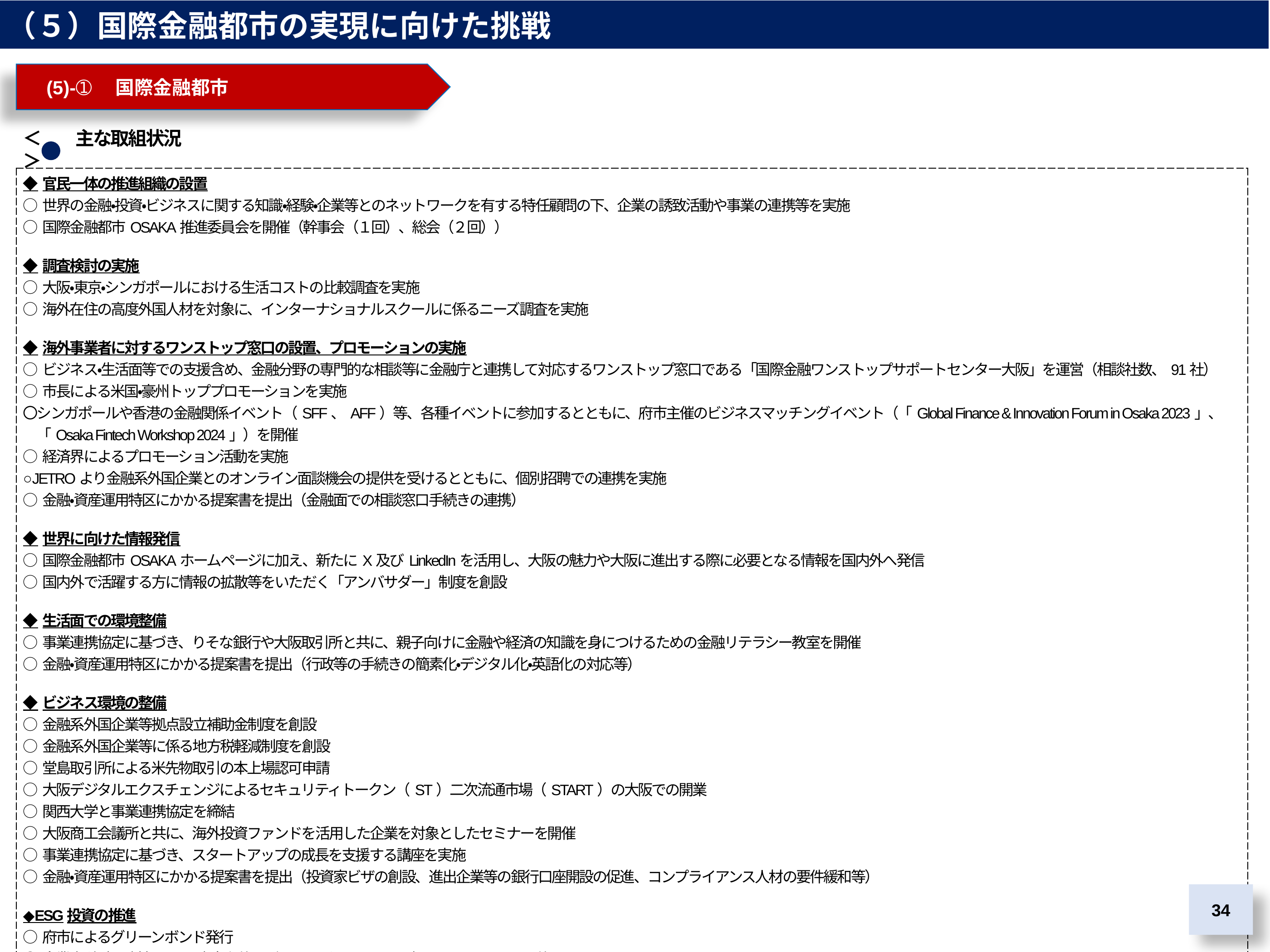

（５）国際金融都市の実現に向けた挑戦
　(5)-➀　国際金融都市
＜　　主な取組状況＞

| ◆官民一体の推進組織の設置 ○世界の金融・投資・ビジネスに関する知識・経験・企業等とのネットワークを有する特任顧問の下、企業の誘致活動や事業の連携等を実施 ○国際金融都市OSAKA推進委員会を開催（幹事会（１回）、総会（２回）） ◆調査検討の実施 ○大阪・東京・シンガポールにおける生活コストの比較調査を実施 ○海外在住の高度外国人材を対象に、インターナショナルスクールに係るニーズ調査を実施 ◆海外事業者に対するワンストップ窓口の設置、プロモーションの実施 ○ビジネス・生活面等での支援含め、金融分野の専門的な相談等に金融庁と連携して対応するワンストップ窓口である「国際金融ワンストップサポートセンター大阪」を運営（相談社数、91社） ○市長による米国・豪州トッププロモーションを実施 〇シンガポールや香港の金融関係イベント（SFF、AFF）等、各種イベントに参加するとともに、府市主催のビジネスマッチングイベント（「Global Finance & Innovation Forum in Osaka 2023」、「Osaka Fintech Workshop 2024」）を開催 ○経済界によるプロモーション活動を実施 ○JETROより金融系外国企業とのオンライン面談機会の提供を受けるとともに、個別招聘での連携を実施 ○金融・資産運用特区にかかる提案書を提出（金融面での相談窓口手続きの連携） ◆世界に向けた情報発信 ○国際金融都市OSAKAホームページに加え、新たにX及びLinkedInを活用し、大阪の魅力や大阪に進出する際に必要となる情報を国内外へ発信 ○国内外で活躍する方に情報の拡散等をいただく「アンバサダー」制度を創設 ◆生活面での環境整備 ○事業連携協定に基づき、りそな銀行や大阪取引所と共に、親子向けに金融や経済の知識を身につけるための金融リテラシー教室を開催 ○金融・資産運用特区にかかる提案書を提出（行政等の手続きの簡素化・デジタル化・英語化の対応等） ◆ビジネス環境の整備 ○金融系外国企業等拠点設立補助金制度を創設 ○金融系外国企業等に係る地方税軽減制度を創設 ○堂島取引所による米先物取引の本上場認可申請 ○大阪デジタルエクスチェンジによるセキュリティトークン（ST）二次流通市場（START）の大阪での開業 ○関西大学と事業連携協定を締結 ○大阪商工会議所と共に、海外投資ファンドを活用した企業を対象としたセミナーを開催 ○事業連携協定に基づき、スタートアップの成長を支援する講座を実施 ○金融・資産運用特区にかかる提案書を提出（投資家ビザの創設、進出企業等の銀行口座開設の促進、コンプライアンス人材の要件緩和等） ◆ESG投資の推進 ○府市によるグリーンボンド発行 ○企業・投資家を対象とした府市主催のグリーンボンドパネルディスカッションを開催 |
| --- |
34